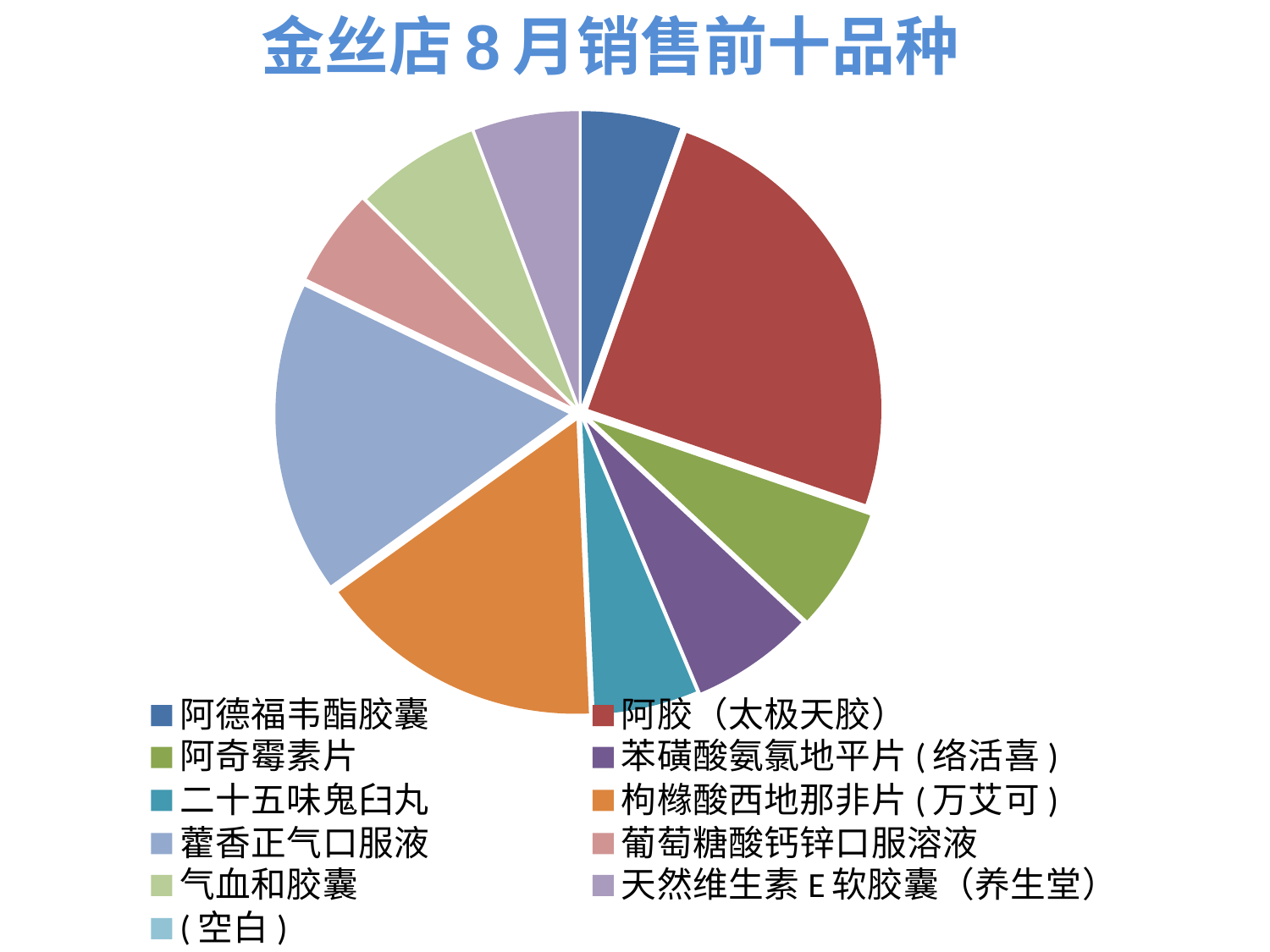

### Chart

| Category | 汇总 |
|---|---|
| 阿德福韦酯胶囊 | 1021.0 |
| 阿胶（太极天胶） | 4643.690000000001 |
| 阿奇霉素片 | 1253.03 |
| 苯磺酸氨氯地平片(络活喜) | 1254.0 |
| 二十五味鬼臼丸 | 1061.0 |
| 枸橼酸西地那非片(万艾可) | 2945.25 |
| 藿香正气口服液 | 3201.52 |
| 葡萄糖酸钙锌口服溶液 | 986.0 |
| 气血和胶囊 | 1274.0 |
| 天然维生素E软胶囊（养生堂） | 1080.0 |
| (空白) | None |
# 金丝店8月销售前十品种